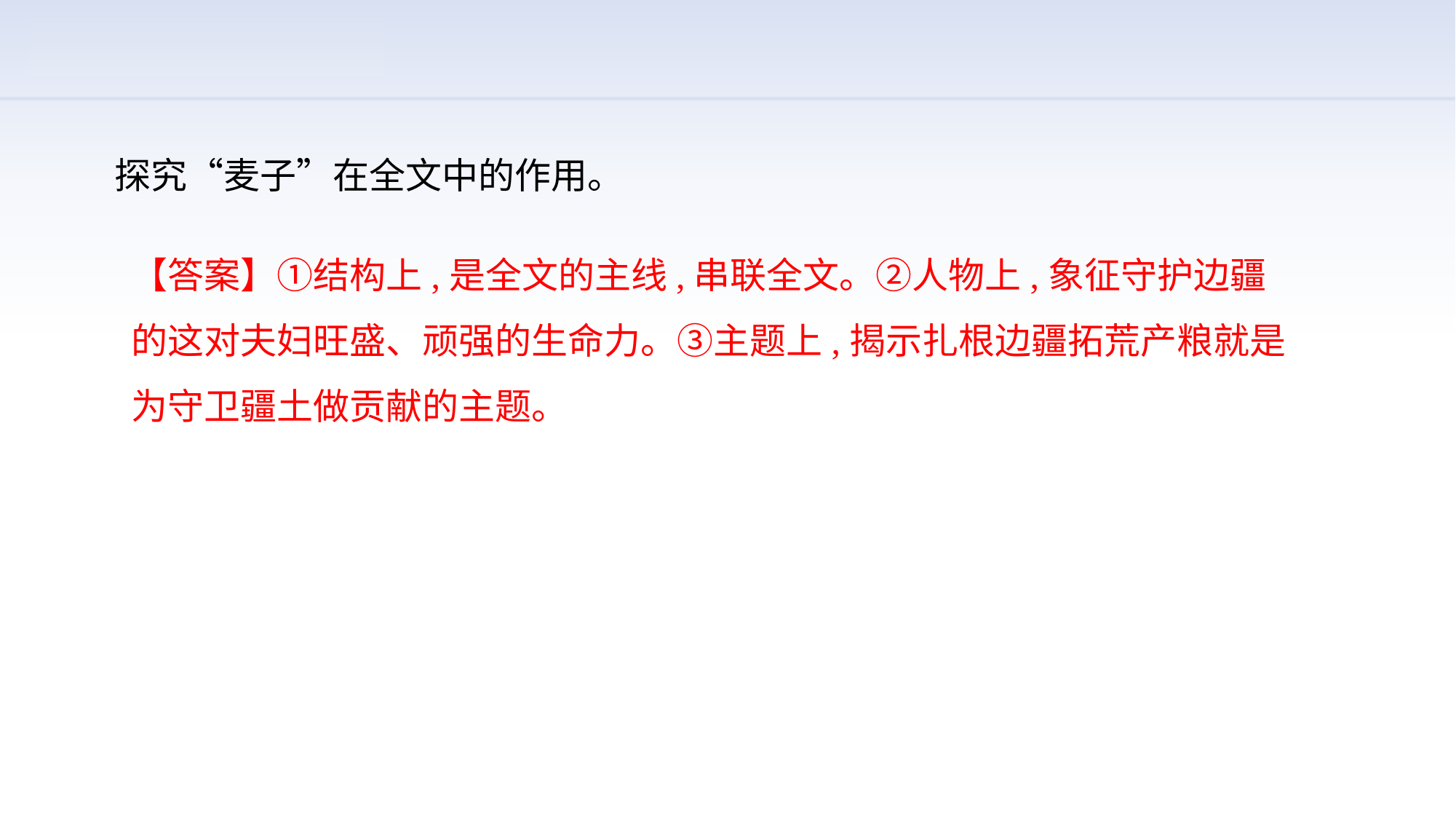

探究“麦子”在全文中的作用。
【答案】①结构上,是全文的主线,串联全文。②人物上,象征守护边疆的这对夫妇旺盛、顽强的生命力。③主题上,揭示扎根边疆拓荒产粮就是为守卫疆土做贡献的主题。